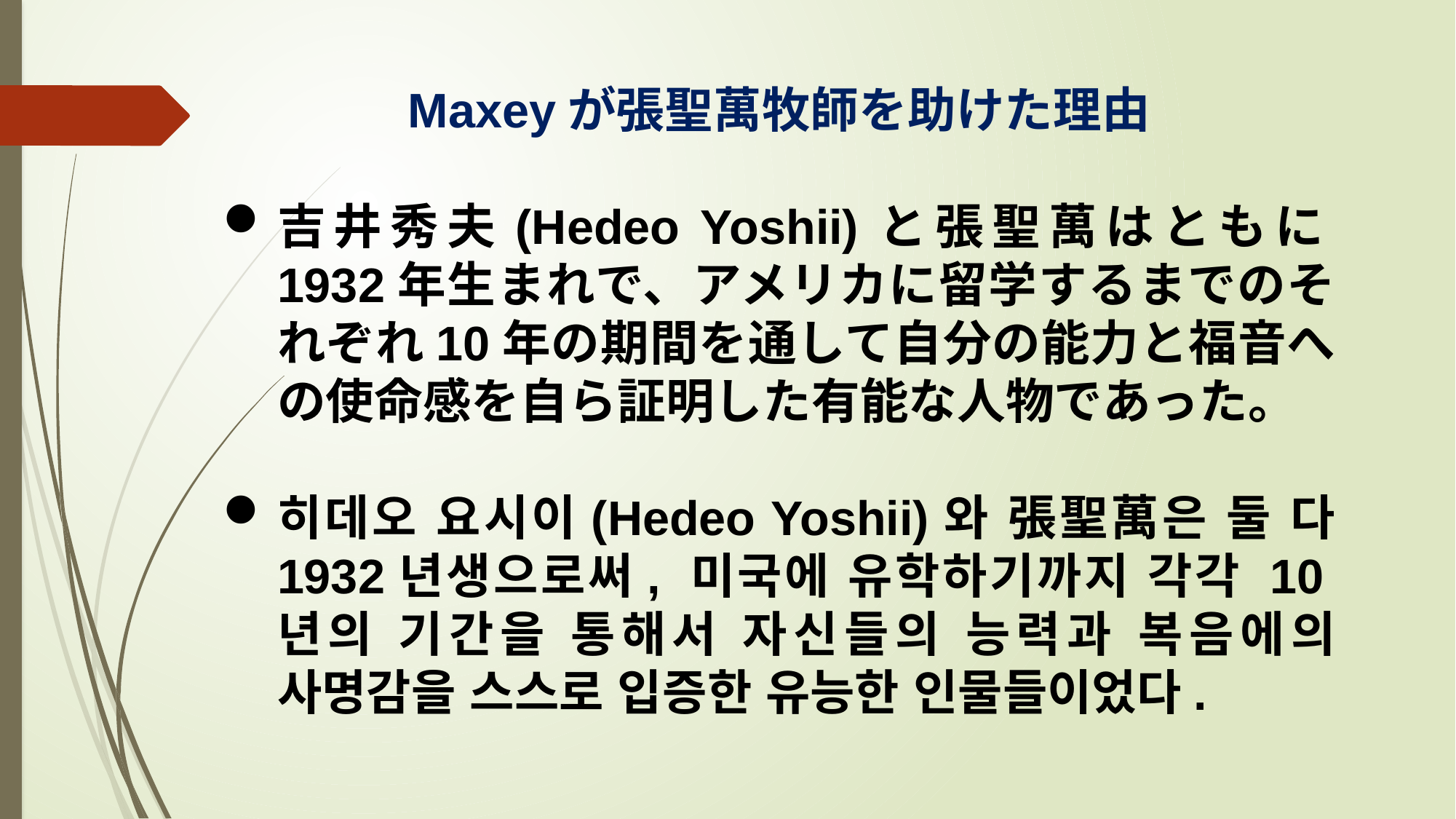

Maxeyが張聖萬牧師を助けた理由

吉井秀夫(Hedeo Yoshii)と張聖萬はともに1932年生まれで、アメリカに留学するまでのそれぞれ10年の期間を通して自分の能力と福音への使命感を自ら証明した有能な人物であった。

히데오 요시이(Hedeo Yoshii)와 張聖萬은 둘 다 1932년생으로써, 미국에 유학하기까지 각각 10년의 기간을 통해서 자신들의 능력과 복음에의 사명감을 스스로 입증한 유능한 인물들이었다.